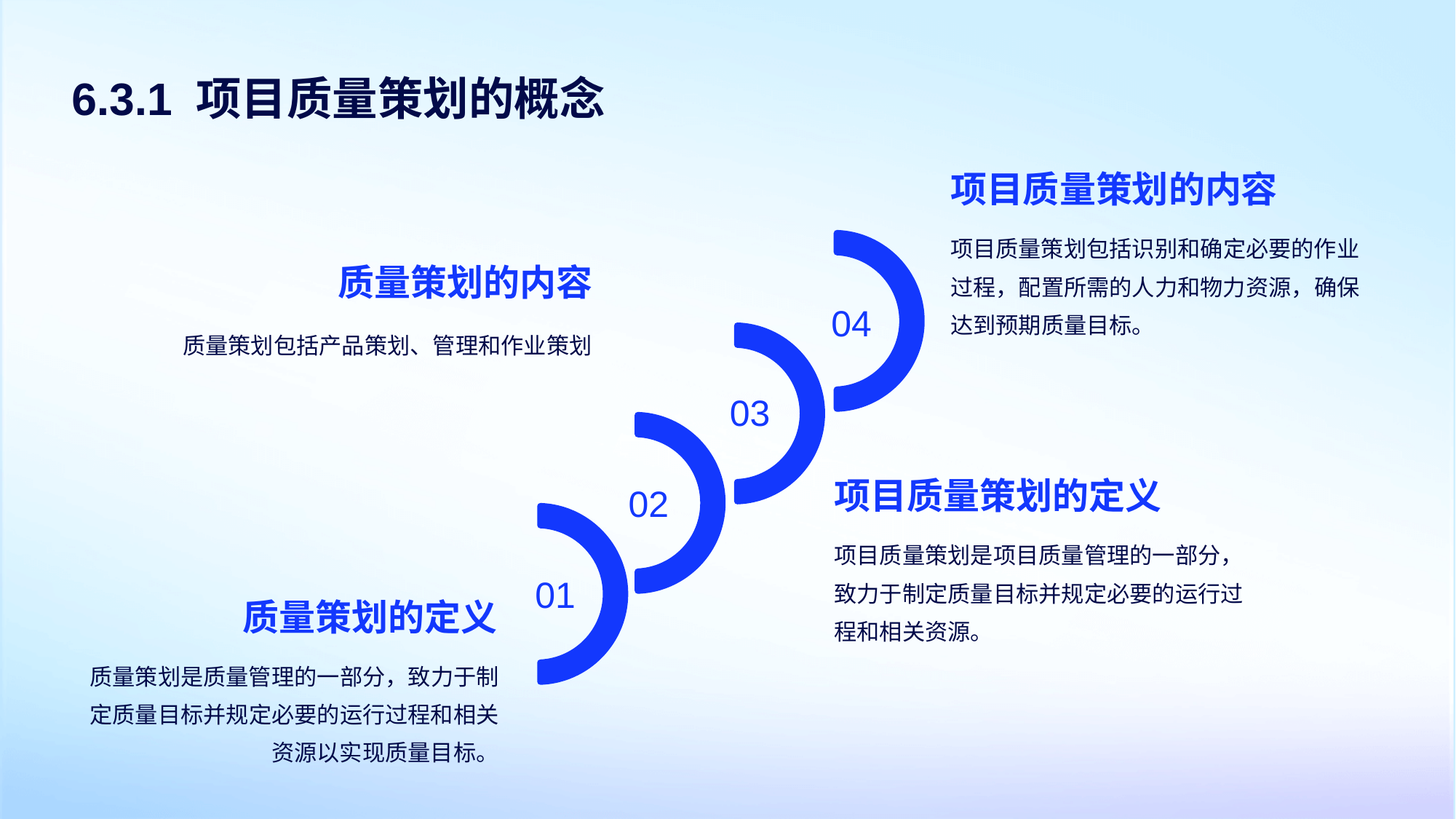

6.3.1 项目质量策划的概念
项目质量策划的内容
项目质量策划包括识别和确定必要的作业过程，配置所需的人力和物力资源，确保达到预期质量目标。

质量策划的内容
04
质量策划包括产品策划、管理和作业策划

03

项目质量策划的定义
02

项目质量策划是项目质量管理的一部分，致力于制定质量目标并规定必要的运行过程和相关资源。
01
质量策划的定义
质量策划是质量管理的一部分，致力于制定质量目标并规定必要的运行过程和相关资源以实现质量目标。